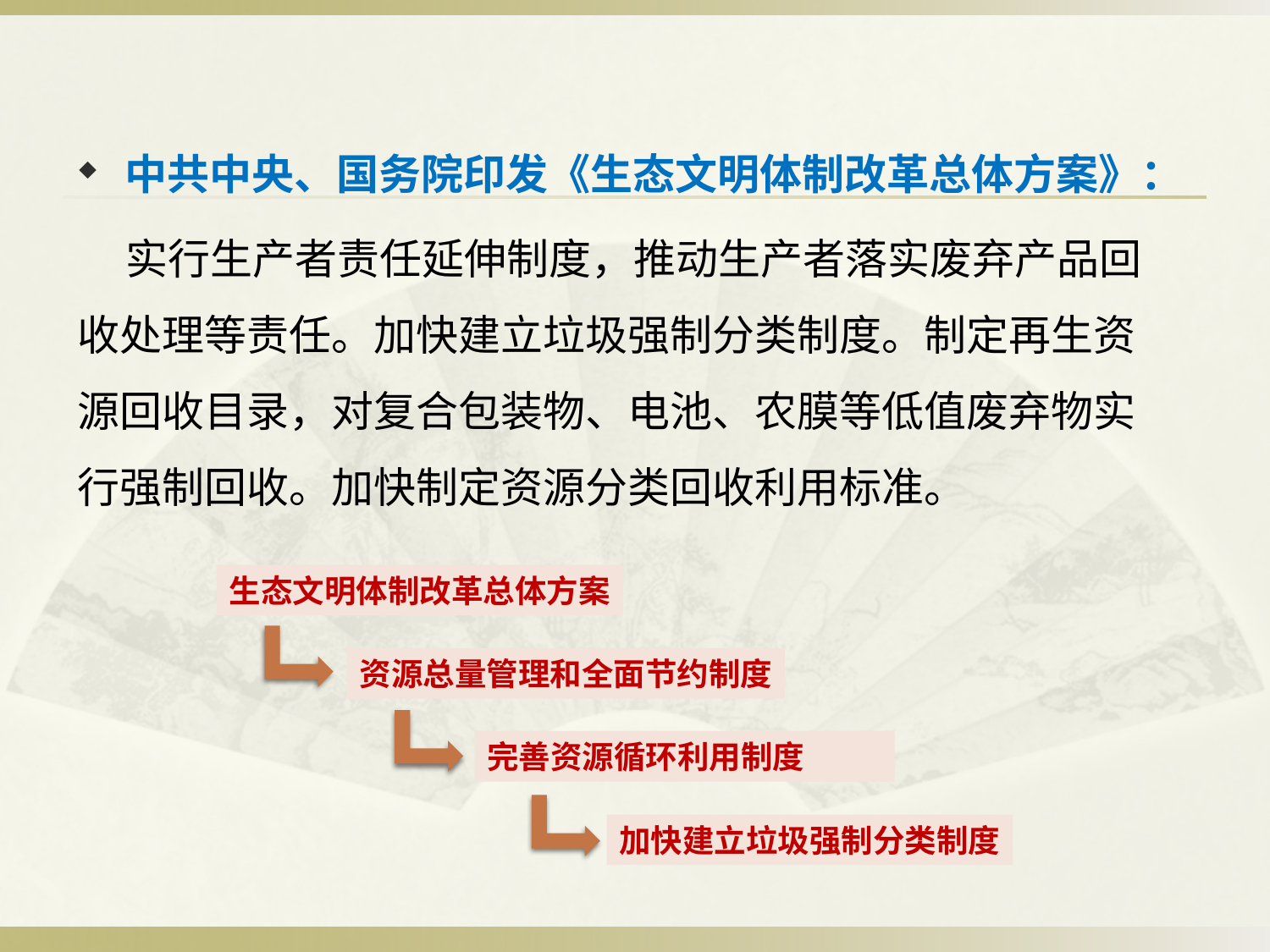

中共中央、国务院印发《生态文明体制改革总体方案》：
    实行生产者责任延伸制度，推动生产者落实废弃产品回收处理等责任。加快建立垃圾强制分类制度。制定再生资源回收目录，对复合包装物、电池、农膜等低值废弃物实行强制回收。加快制定资源分类回收利用标准。

生态文明体制改革总体方案

资源总量管理和全面节约制度

完善资源循环利用制度

加快建立垃圾强制分类制度